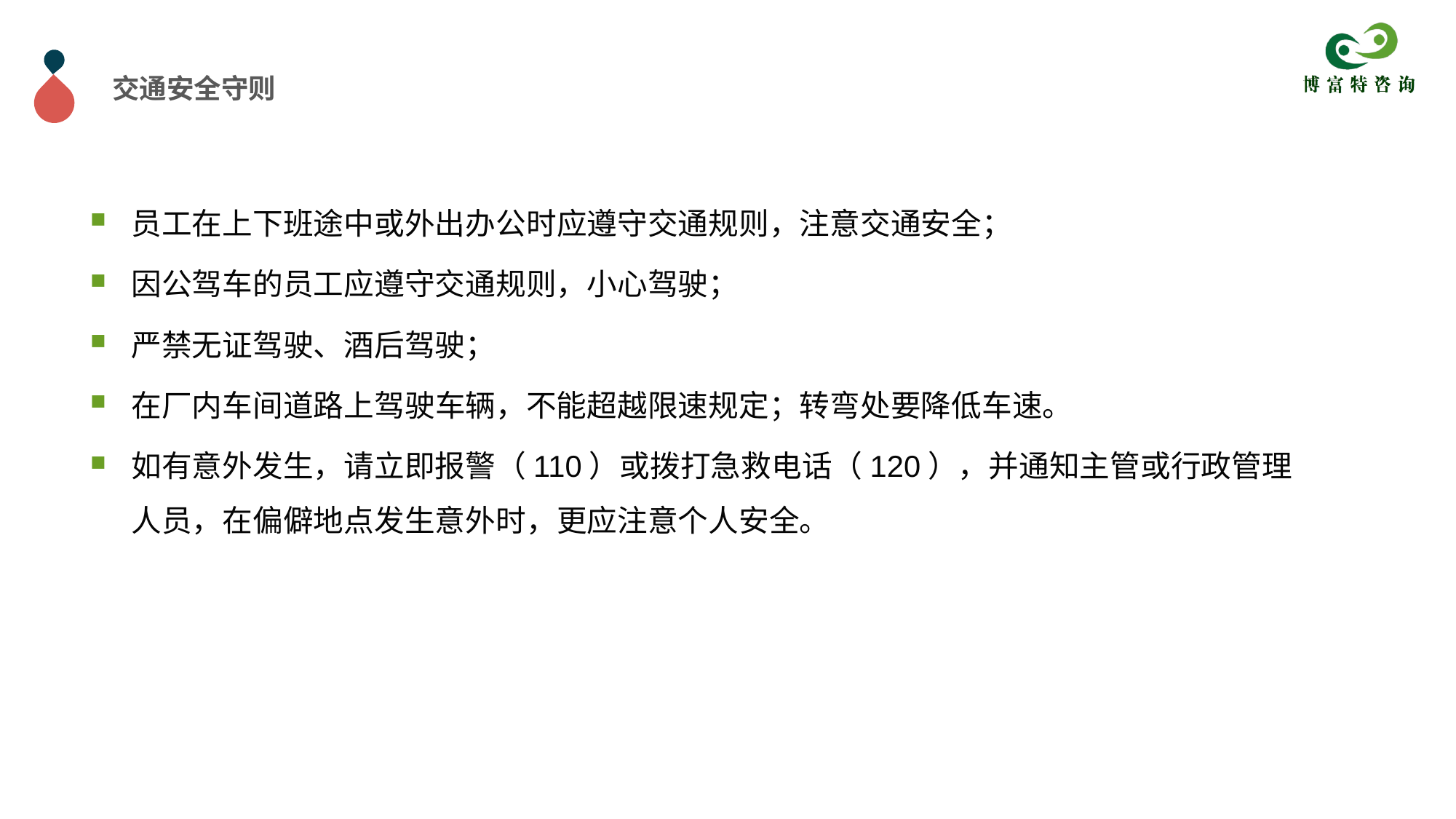

交通安全守则
员工在上下班途中或外出办公时应遵守交通规则，注意交通安全；
因公驾车的员工应遵守交通规则，小心驾驶；
严禁无证驾驶、酒后驾驶；
在厂内车间道路上驾驶车辆，不能超越限速规定；转弯处要降低车速。
如有意外发生，请立即报警（110）或拨打急救电话（120），并通知主管或行政管理人员，在偏僻地点发生意外时，更应注意个人安全。